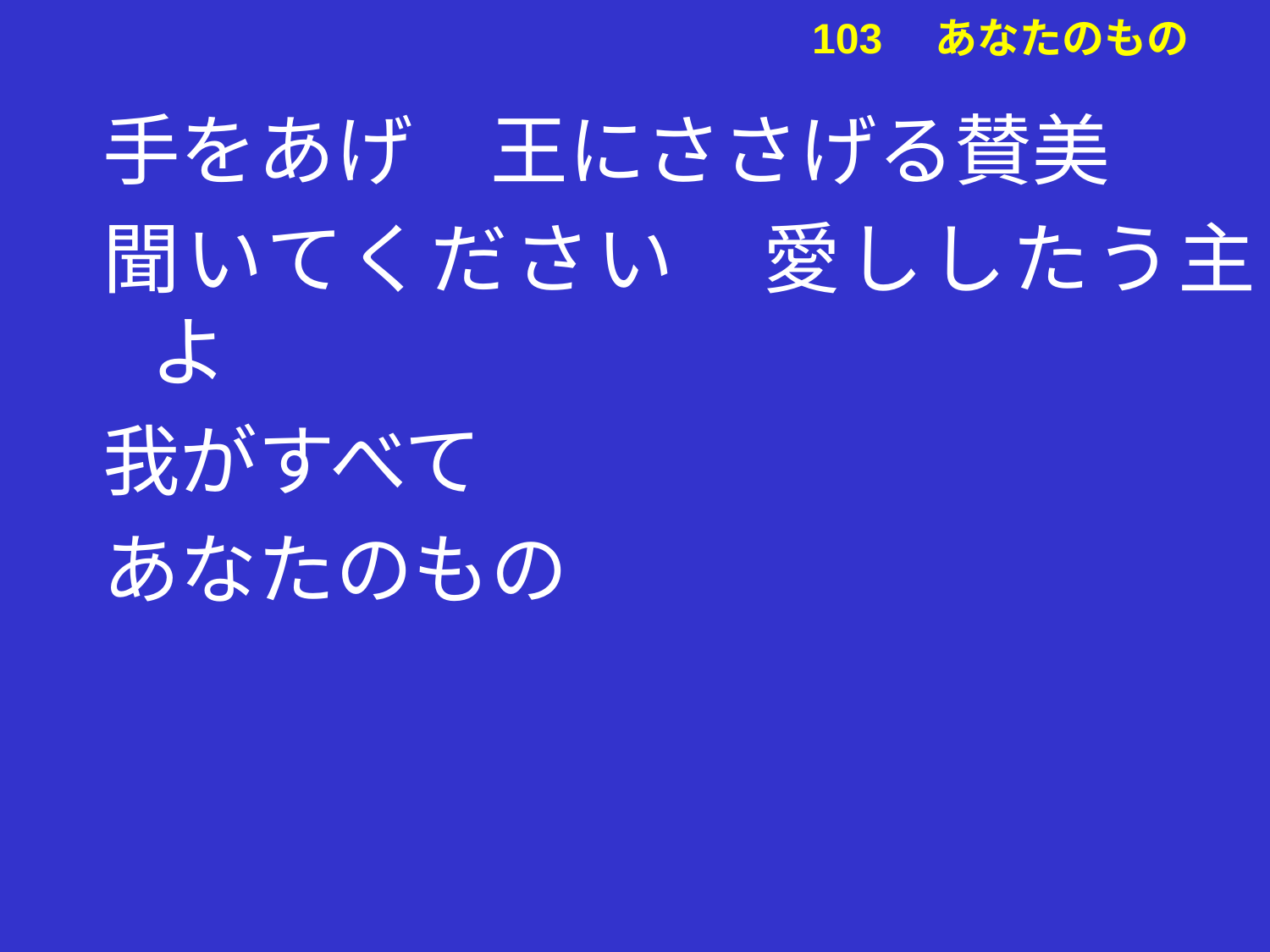

手をあげ　王にささげる賛美
聞いてください　愛ししたう主よ
我がすべて
あなたのもの
# 103　あなたのもの